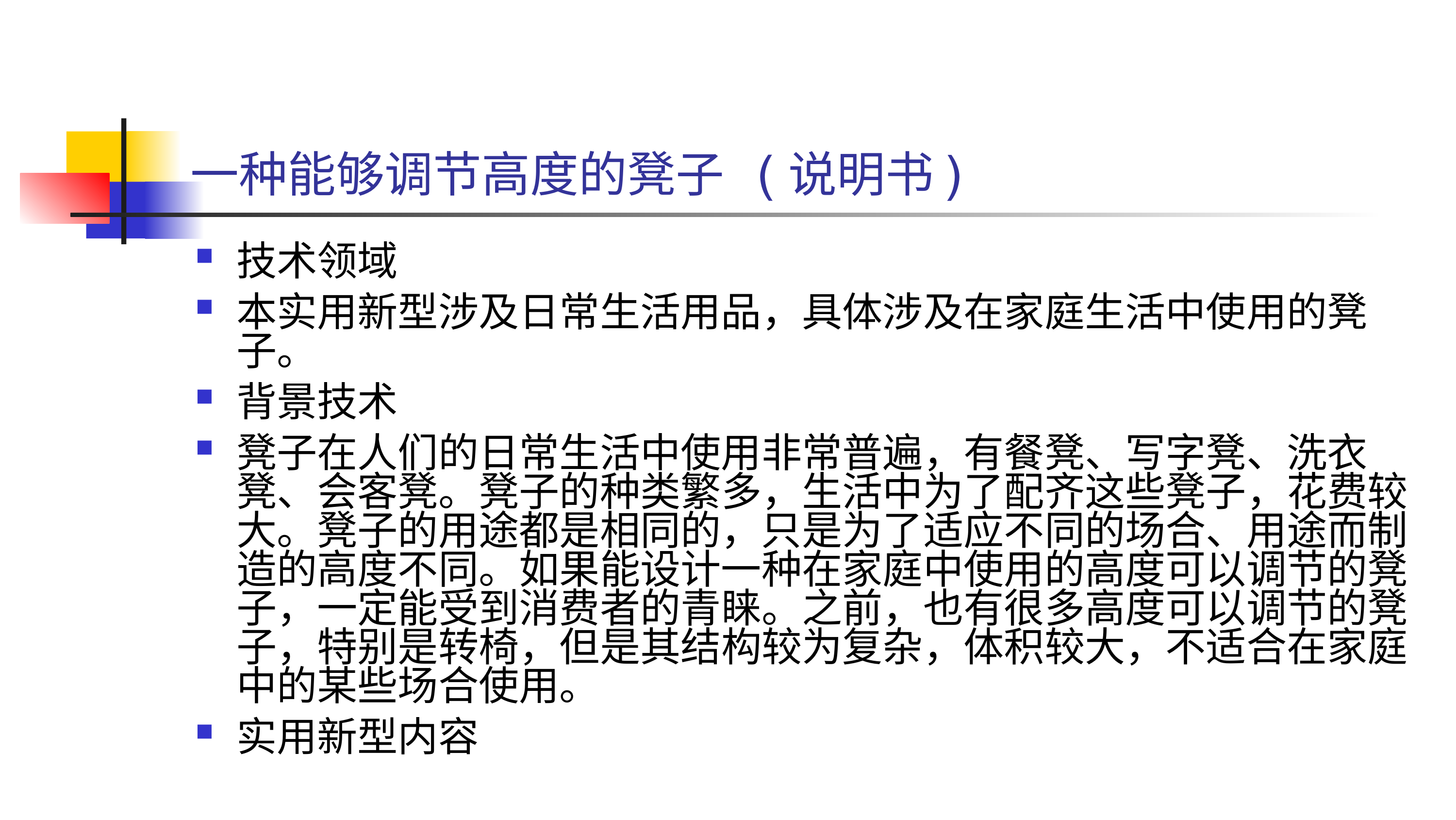

# 一种能够调节高度的凳子 (说明书)
技术领域
本实用新型涉及日常生活用品，具体涉及在家庭生活中使用的凳子。
背景技术
凳子在人们的日常生活中使用非常普遍，有餐凳、写字凳、洗衣凳、会客凳。凳子的种类繁多，生活中为了配齐这些凳子，花费较大。凳子的用途都是相同的，只是为了适应不同的场合、用途而制造的高度不同。如果能设计一种在家庭中使用的高度可以调节的凳子，一定能受到消费者的青睐。之前，也有很多高度可以调节的凳子，特别是转椅，但是其结构较为复杂，体积较大，不适合在家庭中的某些场合使用。
实用新型内容